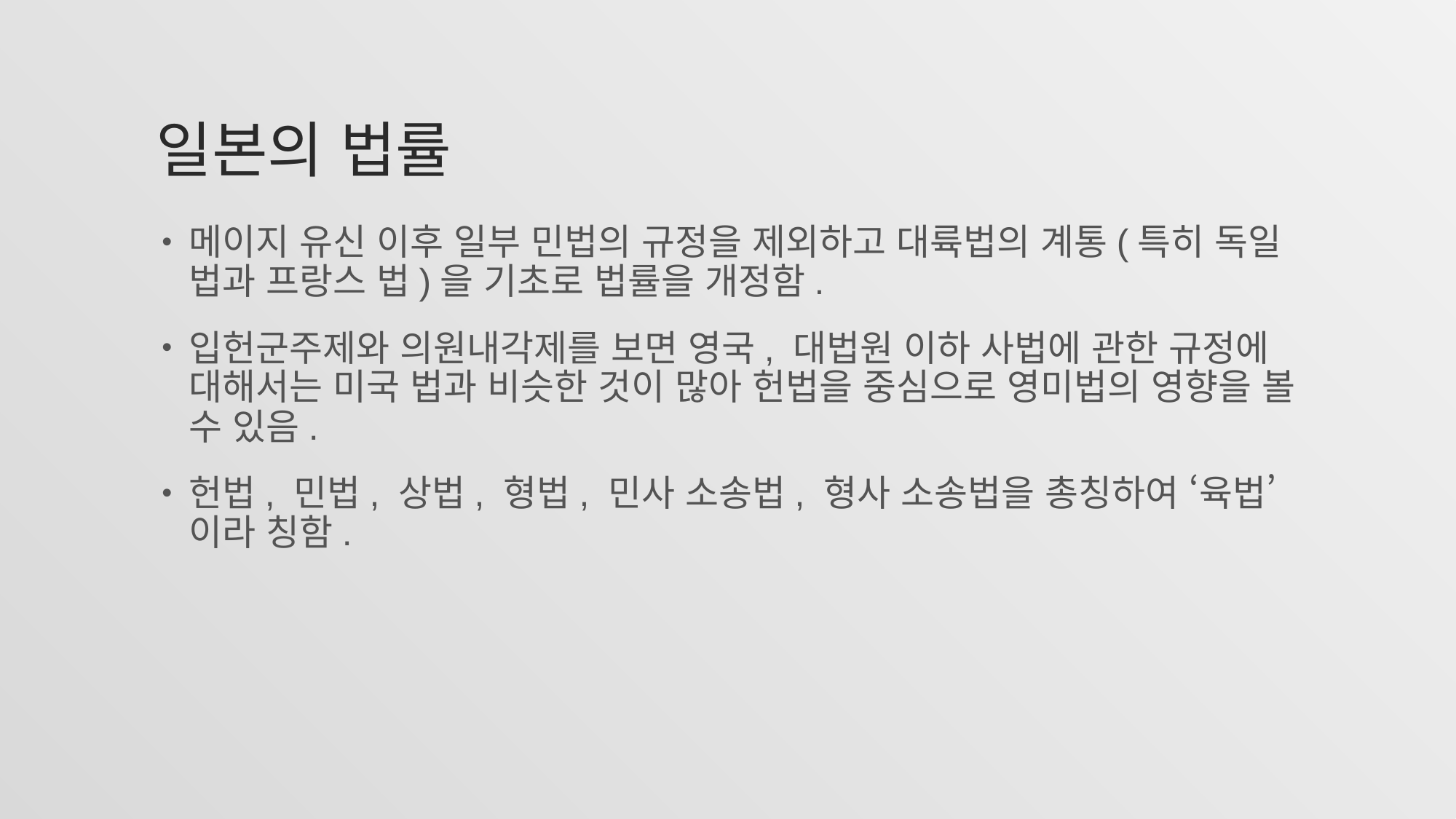

# 일본의 법률
메이지 유신 이후 일부 민법의 규정을 제외하고 대륙법의 계통(특히 독일 법과 프랑스 법)을 기초로 법률을 개정함.
입헌군주제와 의원내각제를 보면 영국, 대법원 이하 사법에 관한 규정에 대해서는 미국 법과 비슷한 것이 많아 헌법을 중심으로 영미법의 영향을 볼 수 있음.
헌법, 민법, 상법, 형법, 민사 소송법, 형사 소송법을 총칭하여 ‘육법’이라 칭함.